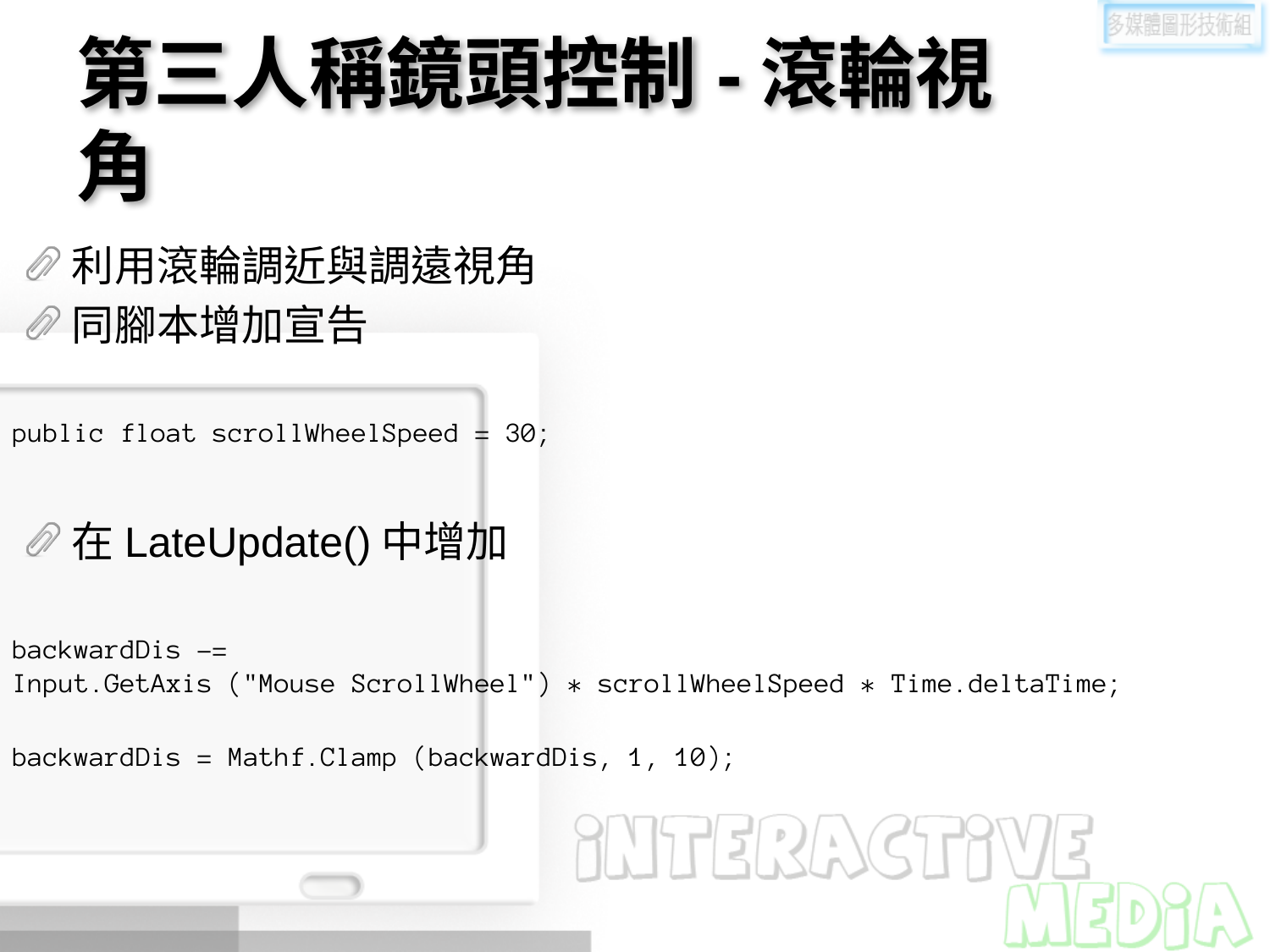

# 第三人稱鏡頭控制-滾輪視角
利用滾輪調近與調遠視角
同腳本增加宣告

public float scrollWheelSpeed = 30;

在LateUpdate()中增加

backwardDis -= Input.GetAxis ("Mouse ScrollWheel") * scrollWheelSpeed * Time.deltaTime;
backwardDis = Mathf.Clamp (backwardDis, 1, 10);